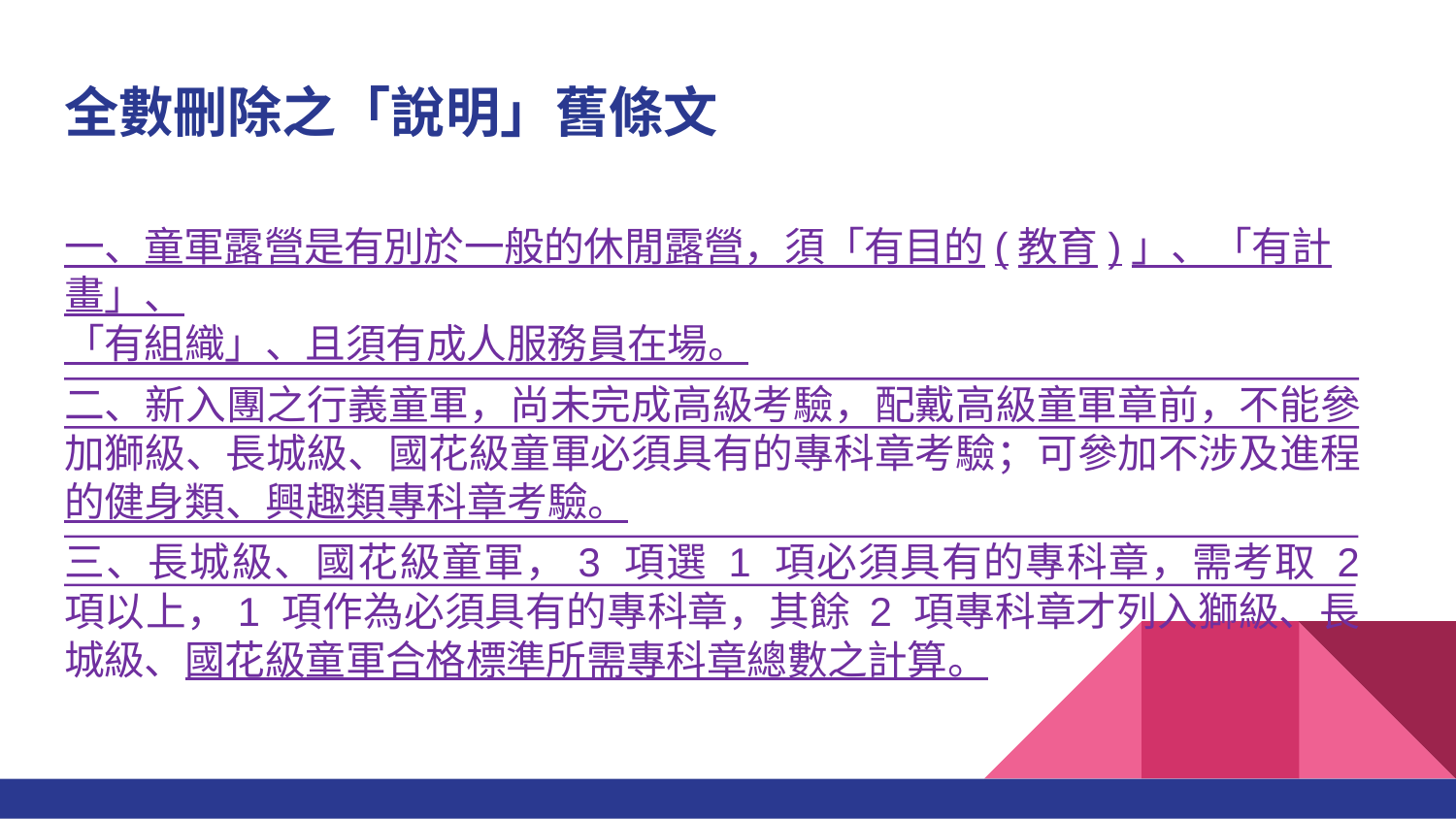

# 全數刪除之「說明」舊條文
一、童軍露營是有別於一般的休閒露營，須「有目的(教育)」、「有計畫」、
「有組織」、且須有成人服務員在場。
二、新入團之行義童軍，尚未完成高級考驗，配戴高級童軍章前，不能參加獅級、長城級、國花級童軍必須具有的專科章考驗；可參加不涉及進程的健身類、興趣類專科章考驗。
三、長城級、國花級童軍，3 項選 1 項必須具有的專科章，需考取 2 項以上，1 項作為必須具有的專科章，其餘 2 項專科章才列入獅級、長城級、國花級童軍合格標準所需專科章總數之計算。